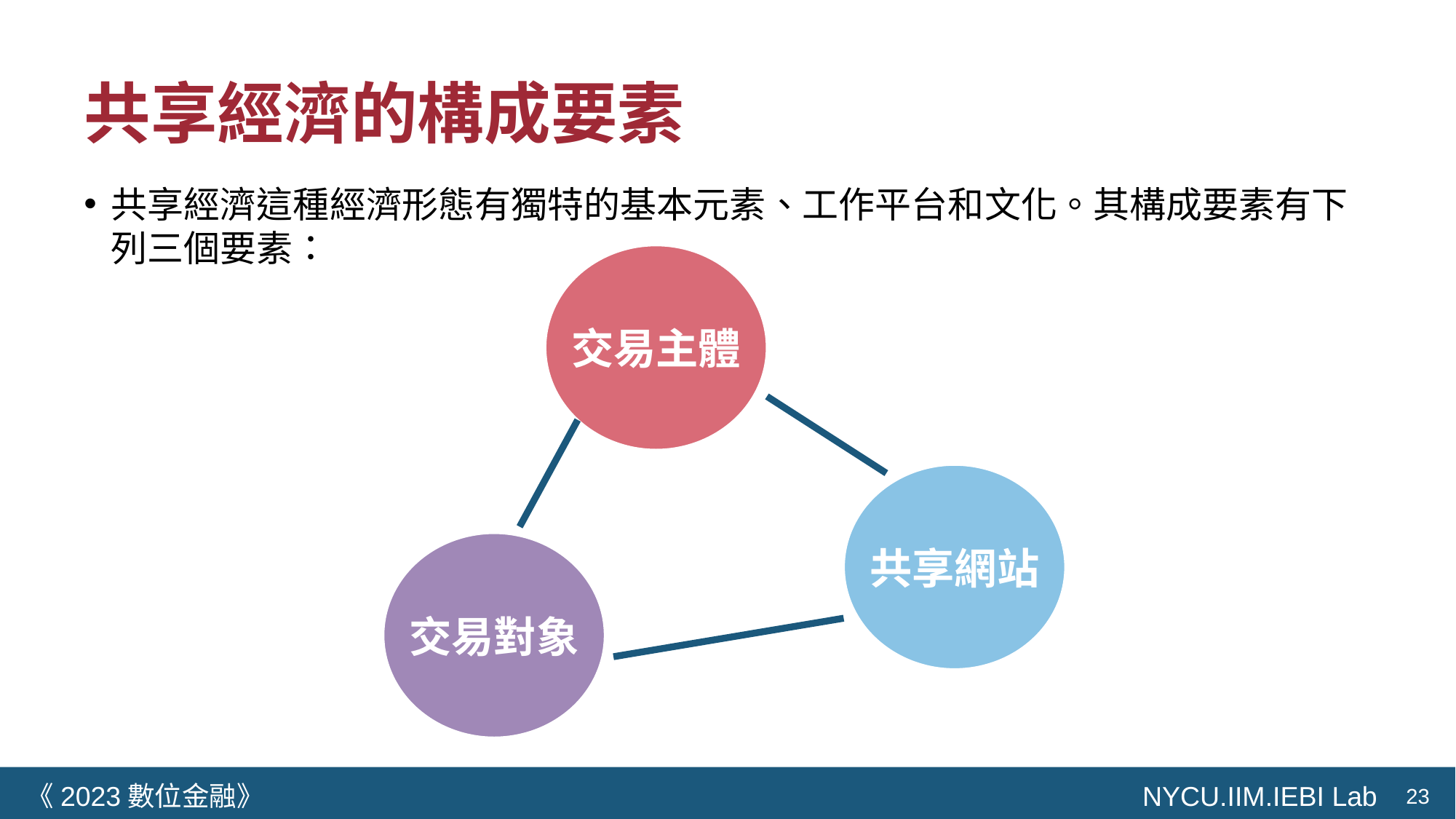

# 共享經濟的構成要素
共享經濟這種經濟形態有獨特的基本元素、工作平台和文化。其構成要素有下列三個要素：

交易主體
共享網站
交易對象
《2023數位金融》                                                                                                                                             NYCU.IIM.IEBI Lab
23